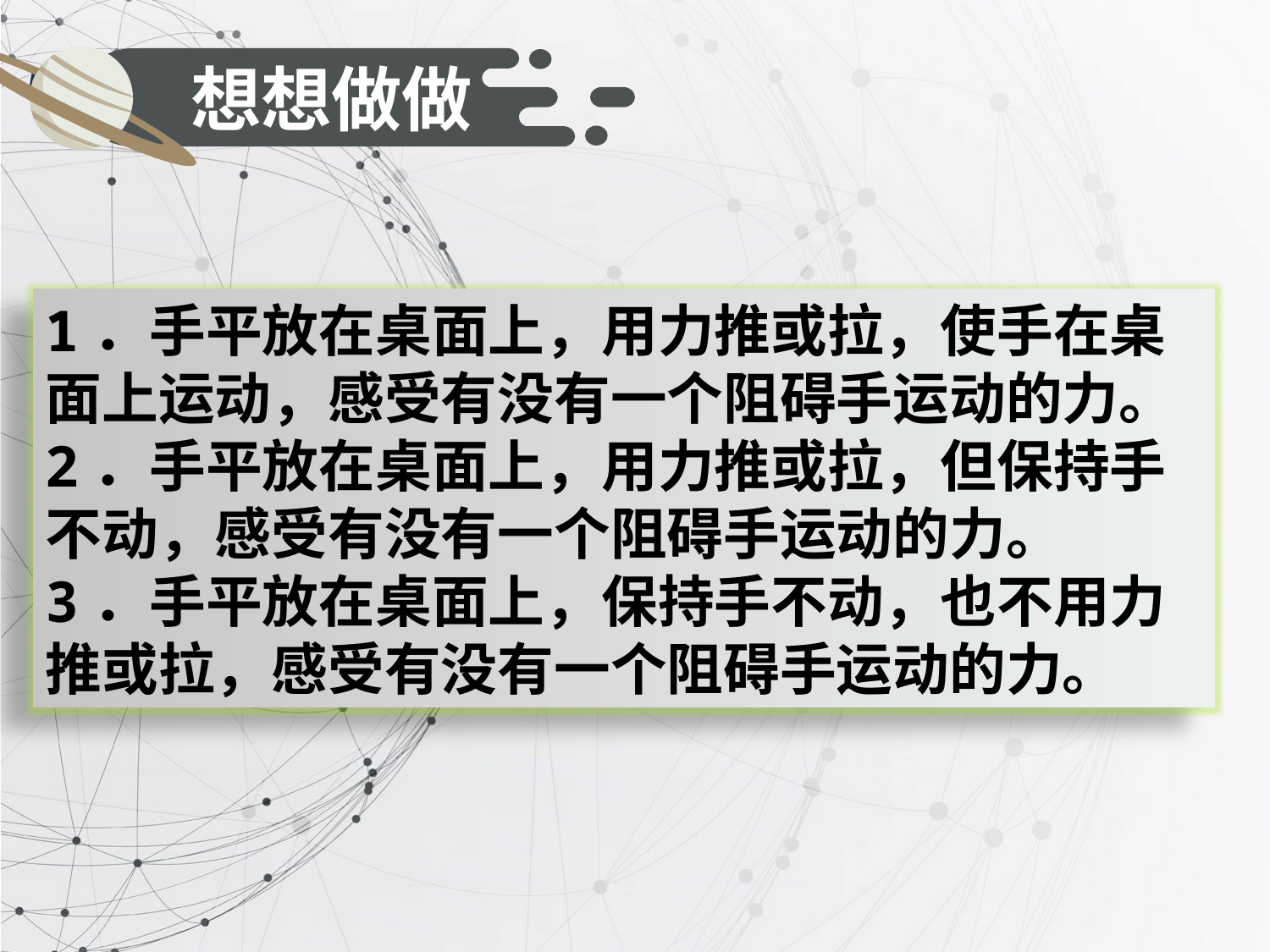

1．手平放在桌面上，用力推或拉，使手在桌面上运动，感受有没有一个阻碍手运动的力。
2．手平放在桌面上，用力推或拉，但保持手不动，感受有没有一个阻碍手运动的力。
3．手平放在桌面上，保持手不动，也不用力推或拉，感受有没有一个阻碍手运动的力。